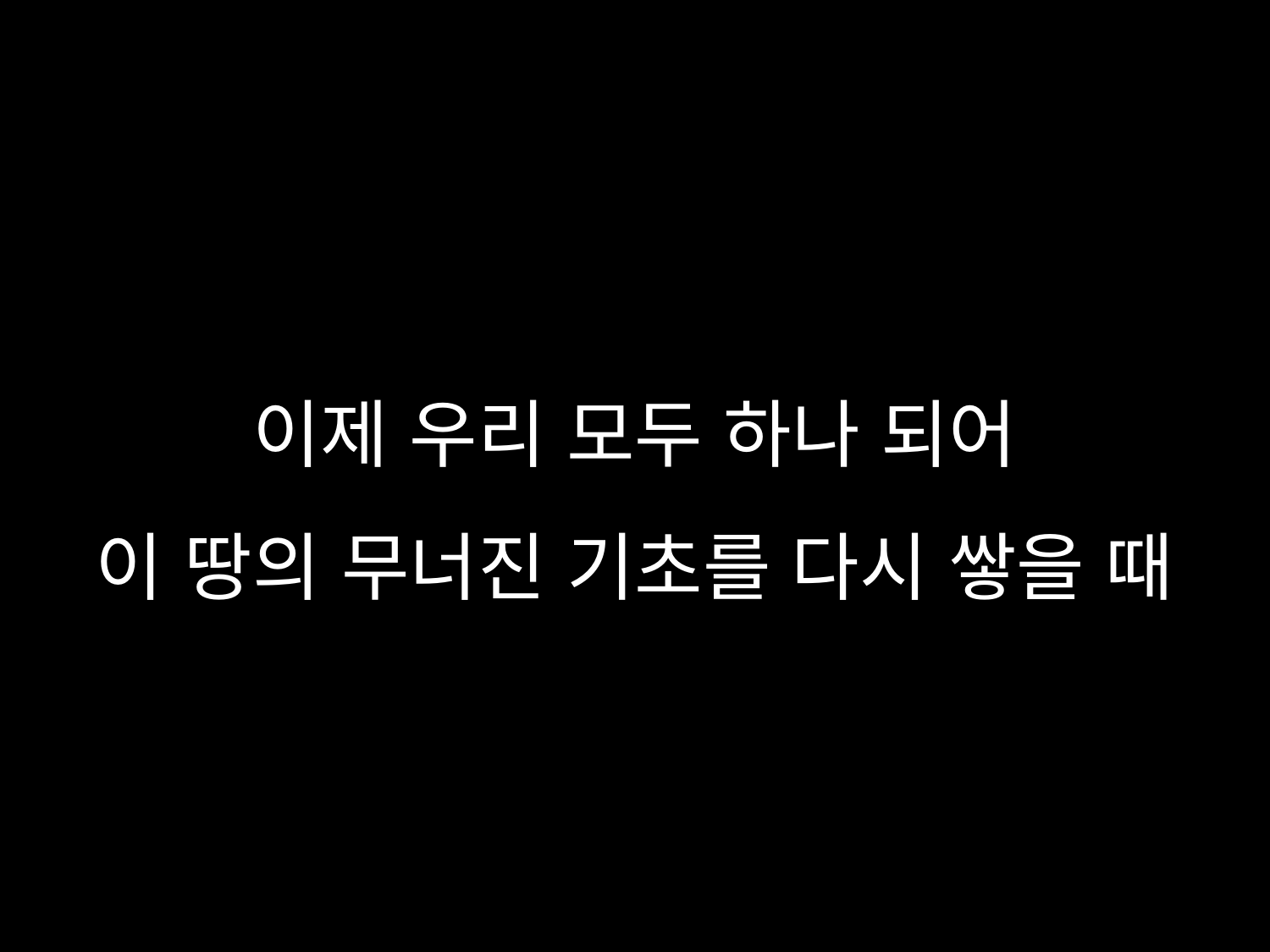

# 이제 우리 모두 하나 되어 이 땅의 무너진 기초를 다시 쌓을 때